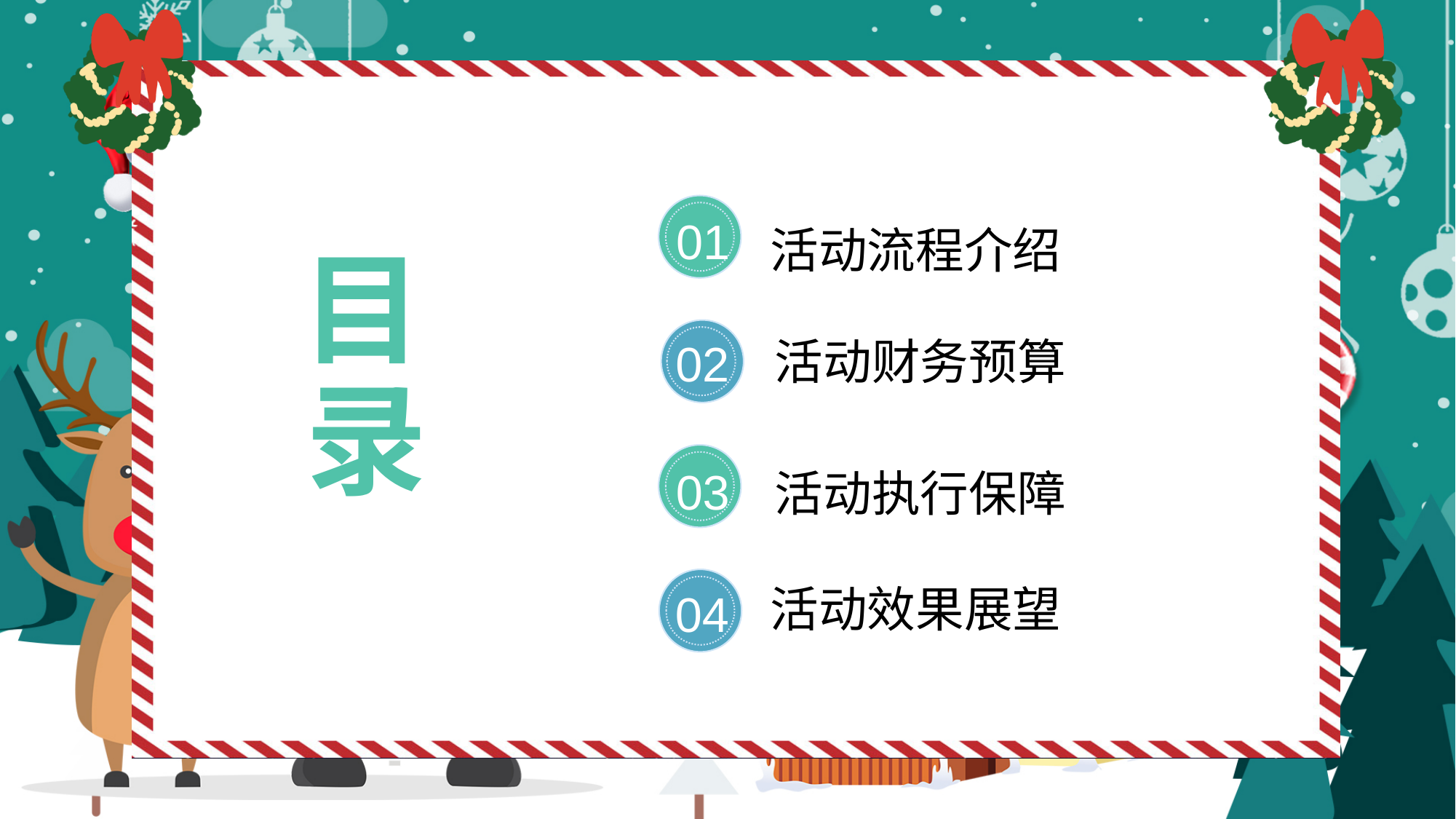

01
活动流程介绍
目录

02
活动财务预算

03
活动执行保障

04
活动效果展望